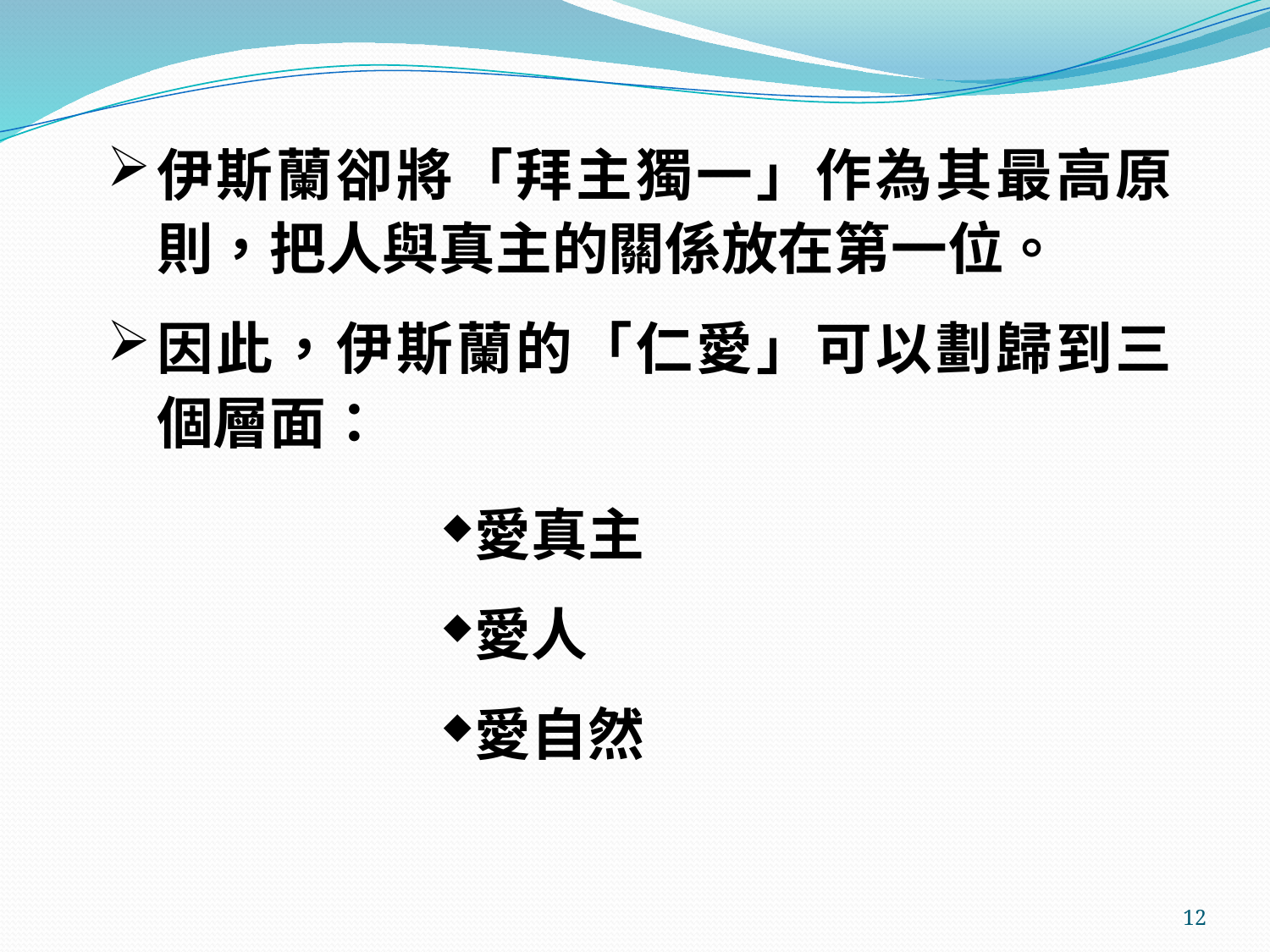

伊斯蘭卻將「拜主獨一」作為其最高原則，把人與真主的關係放在第一位。
因此，伊斯蘭的「仁愛」可以劃歸到三個層面：
愛真主
愛人
愛自然
12